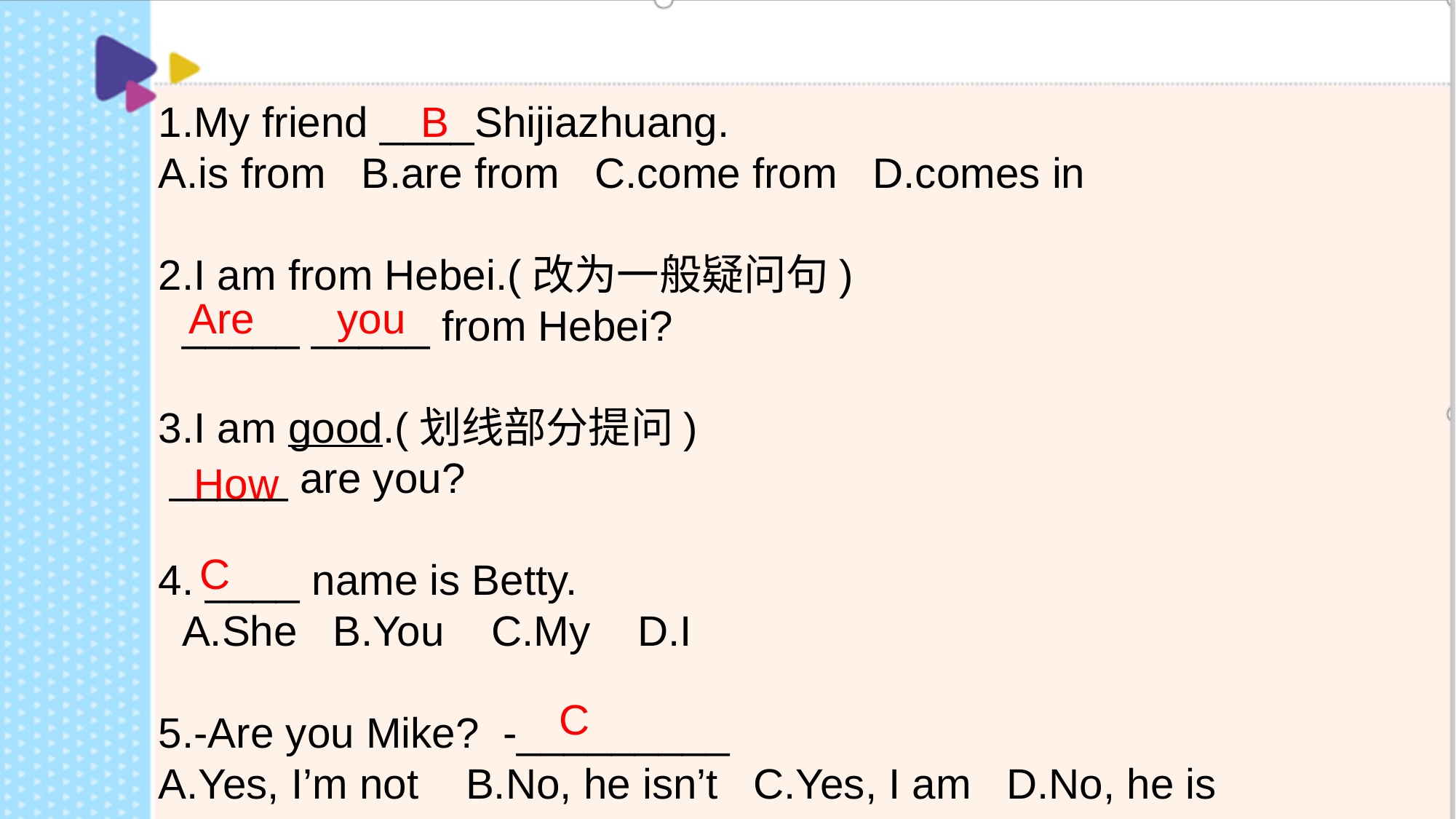

1.My friend ____Shijiazhuang.
A.is from   B.are from   C.come from   D.comes in

2.I am from Hebei.(改为一般疑问句)
  _____ _____ from Hebei?

3.I am good.(划线部分提问)
 _____ are you?

4. ____ name is Betty.
  A.She   B.You    C.My    D.I

5.-Are you Mike?  -_________
A.Yes, I’m not    B.No, he isn’t   C.Yes, I am   D.No, he is

  B
Are       you
   How
  C
C